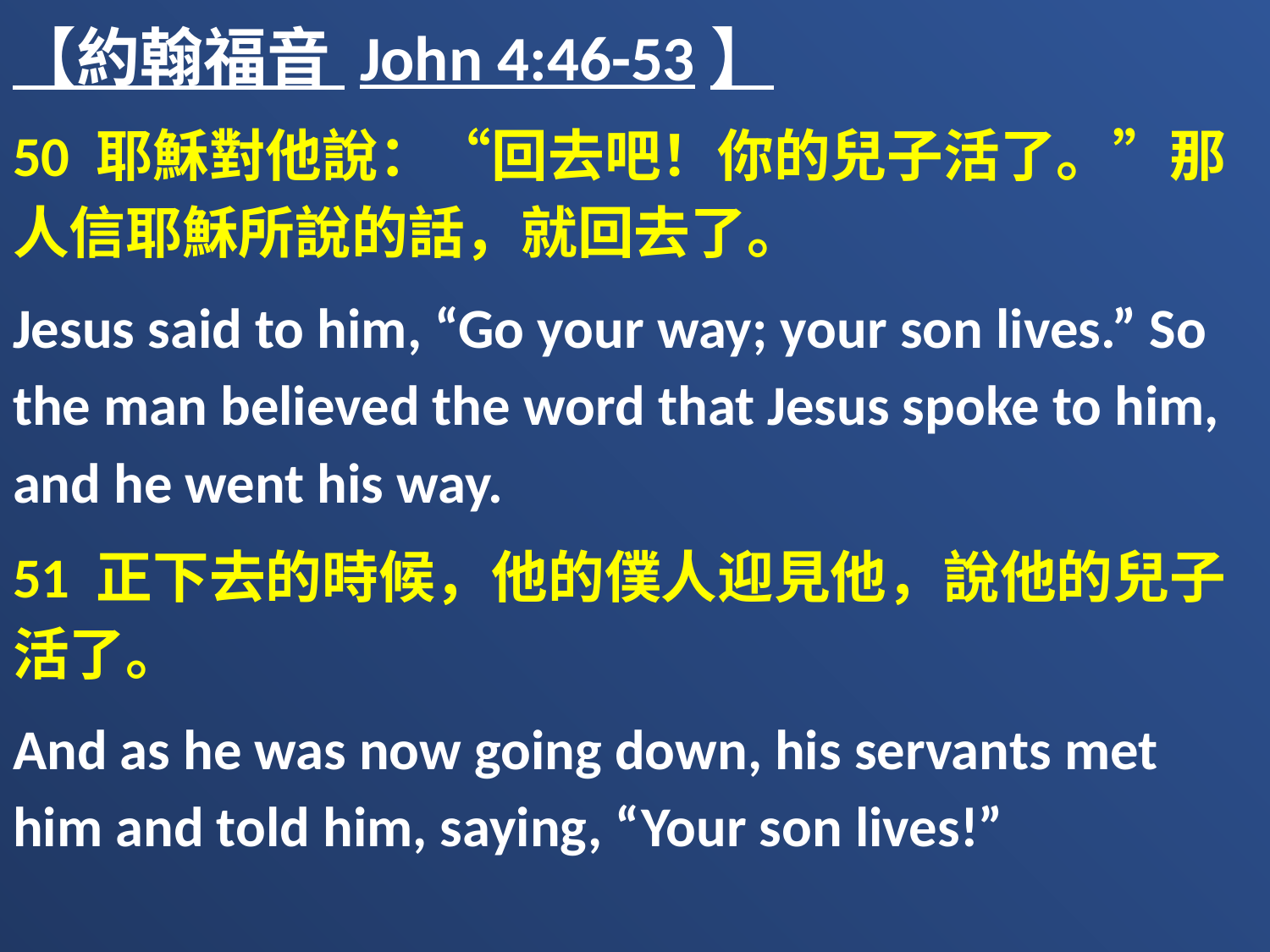

【約翰福音 John 4:46-53】
50 耶穌對他說：“回去吧！你的兒子活了。”那人信耶穌所說的話，就回去了。
Jesus said to him, “Go your way; your son lives.” So the man believed the word that Jesus spoke to him, and he went his way.
51 正下去的時候，他的僕人迎見他，說他的兒子活了。
And as he was now going down, his servants met him and told him, saying, “Your son lives!”